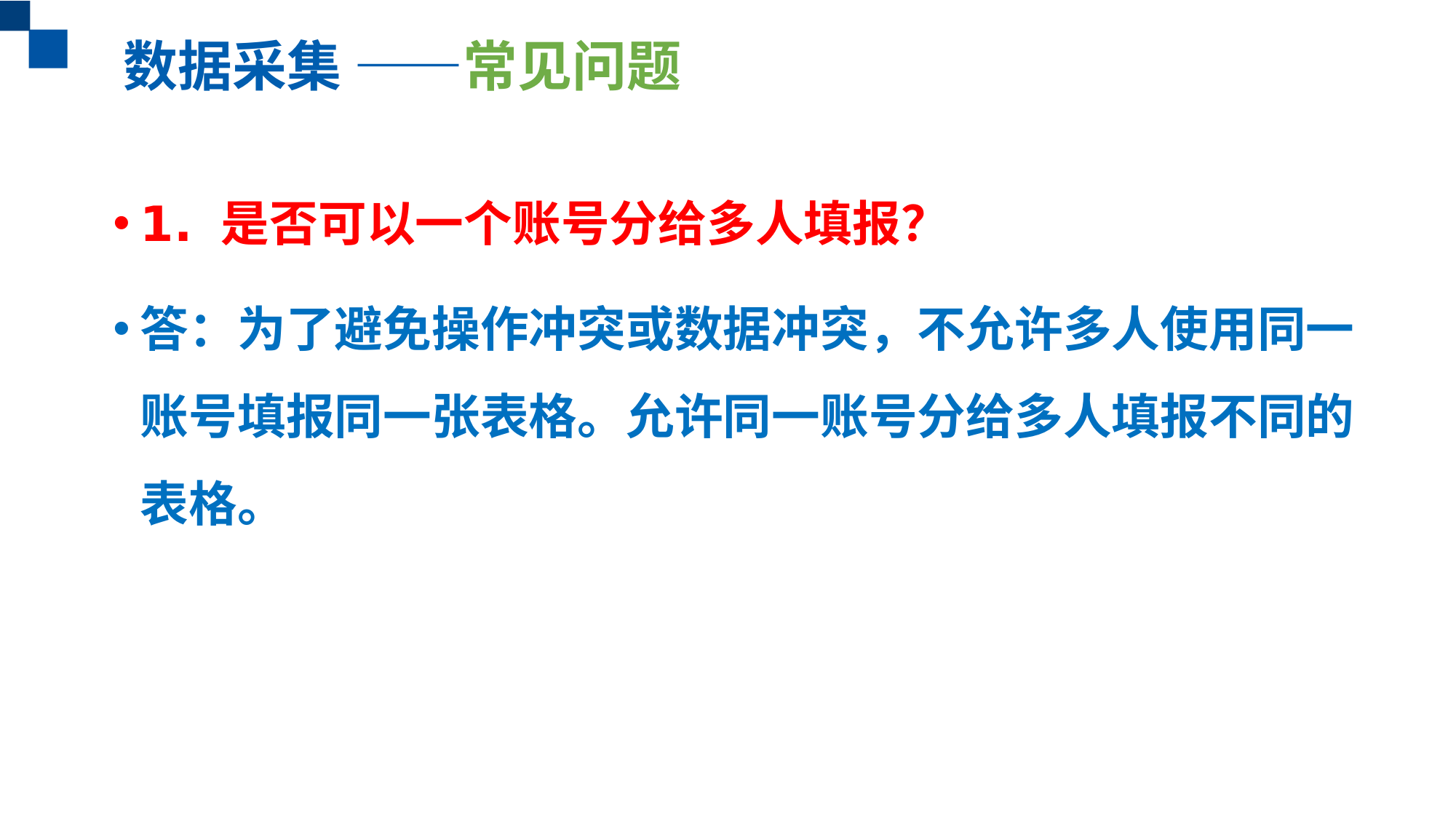

数据采集 ——常见问题

1. 是否可以一个账号分给多人填报？
答：为了避免操作冲突或数据冲突，不允许多人使用同一账号填报同一张表格。允许同一账号分给多人填报不同的表格。